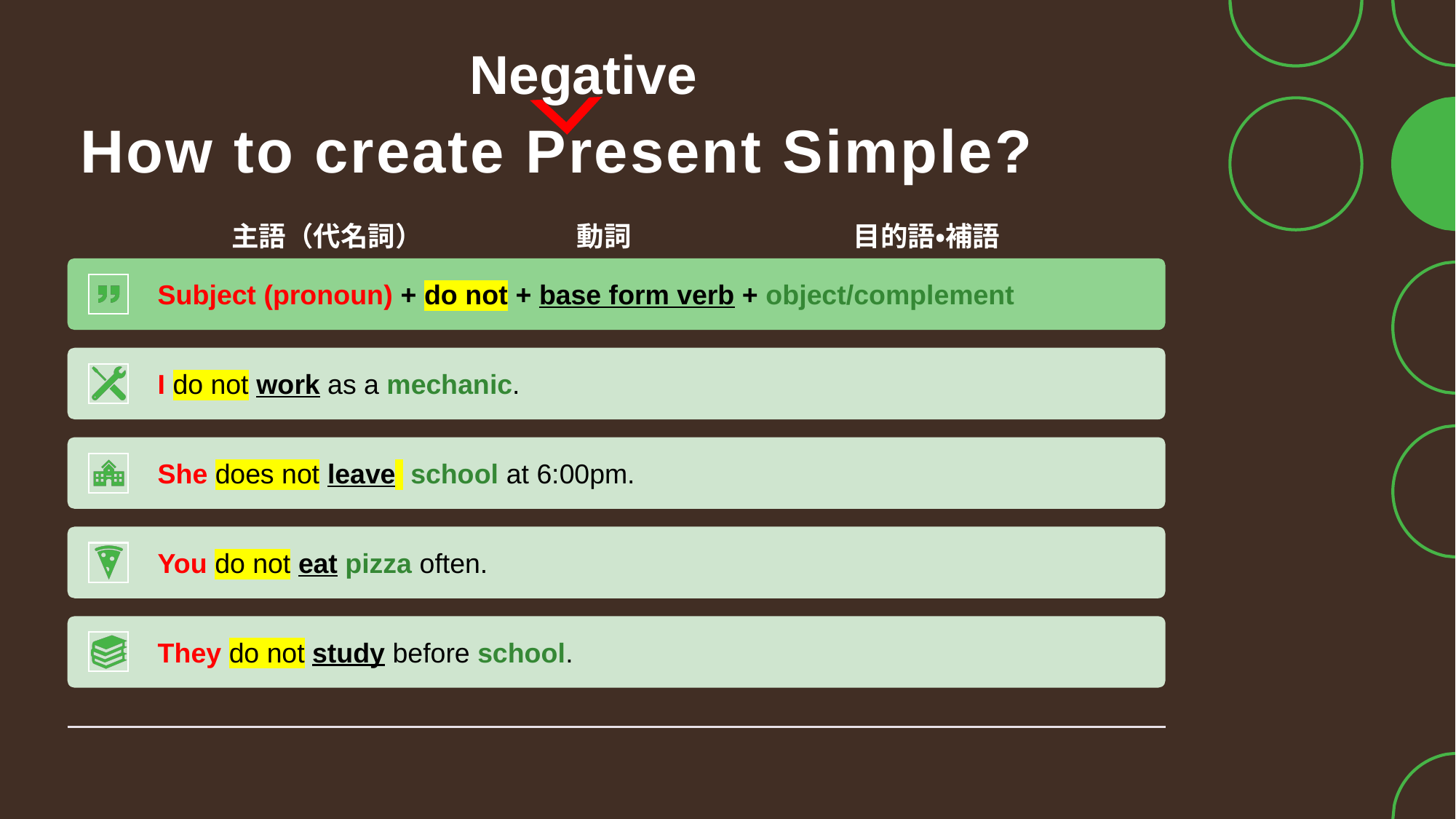

Negative

# How to create Present Simple?
主語（代名詞）                         動詞                                    目的語・補語

Subject (pronoun) + do not + base form verb + object/complement

I do not work as a mechanic.

She does not leave  school at 6:00pm.

You do not eat pizza often.

They do not study before school.